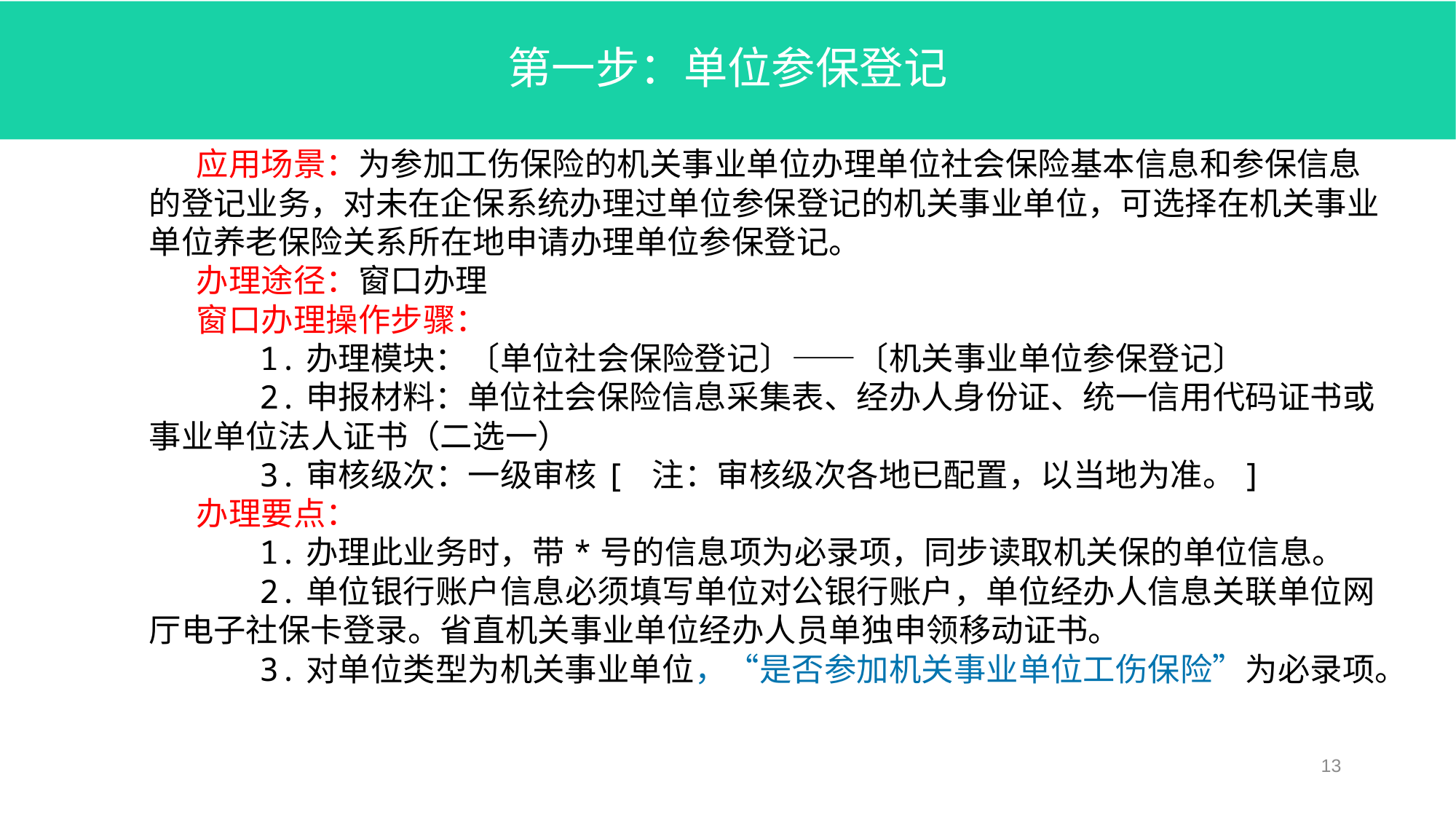

第一步：单位参保登记
 应用场景：为参加工伤保险的机关事业单位办理单位社会保险基本信息和参保信息的登记业务，对未在企保系统办理过单位参保登记的机关事业单位，可选择在机关事业单位养老保险关系所在地申请办理单位参保登记。
 办理途径：窗口办理
 窗口办理操作步骤：
    1.办理模块：〔单位社会保险登记〕——〔机关事业单位参保登记〕
    2.申报材料：单位社会保险信息采集表、经办人身份证、统一信用代码证书或事业单位法人证书（二选一）
    3.审核级次：一级审核[ 注：审核级次各地已配置，以当地为准。]
 办理要点：
    1.办理此业务时，带*号的信息项为必录项，同步读取机关保的单位信息。
    2.单位银行账户信息必须填写单位对公银行账户，单位经办人信息关联单位网厅电子社保卡登录。省直机关事业单位经办人员单独申领移动证书。
    3.对单位类型为机关事业单位，“是否参加机关事业单位工伤保险”为必录项。
13